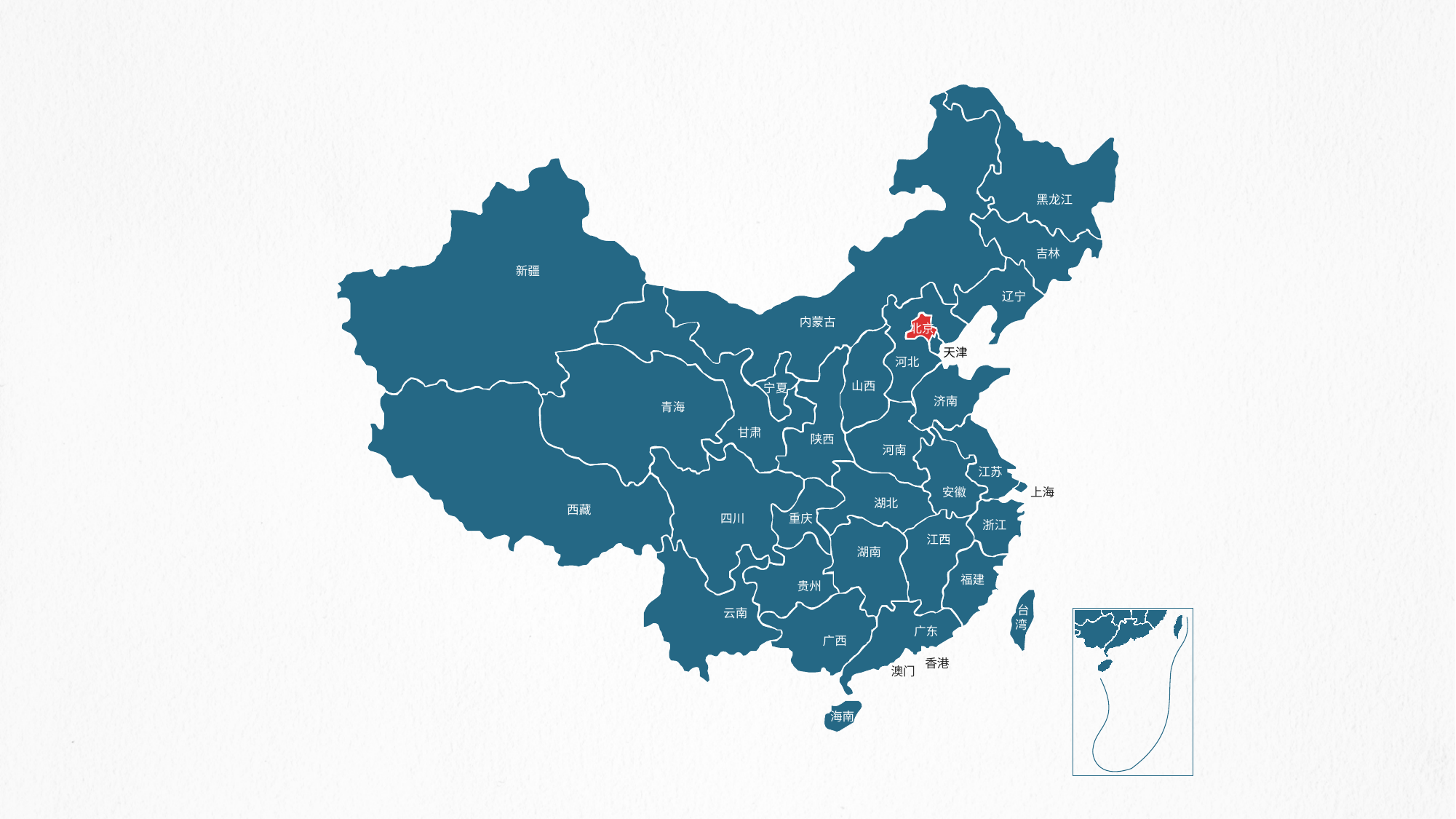

黑龙江

吉林

新疆

辽宁

内蒙古
北京

天津

河北

山西

宁夏
济南
青海

甘肃

陕西

河南

江苏

安徽
上海
湖北

西藏

四川
重庆

浙江
江西

湖南
福建
贵州

台
湾
云南

广东
广西
香港
澳门

海南